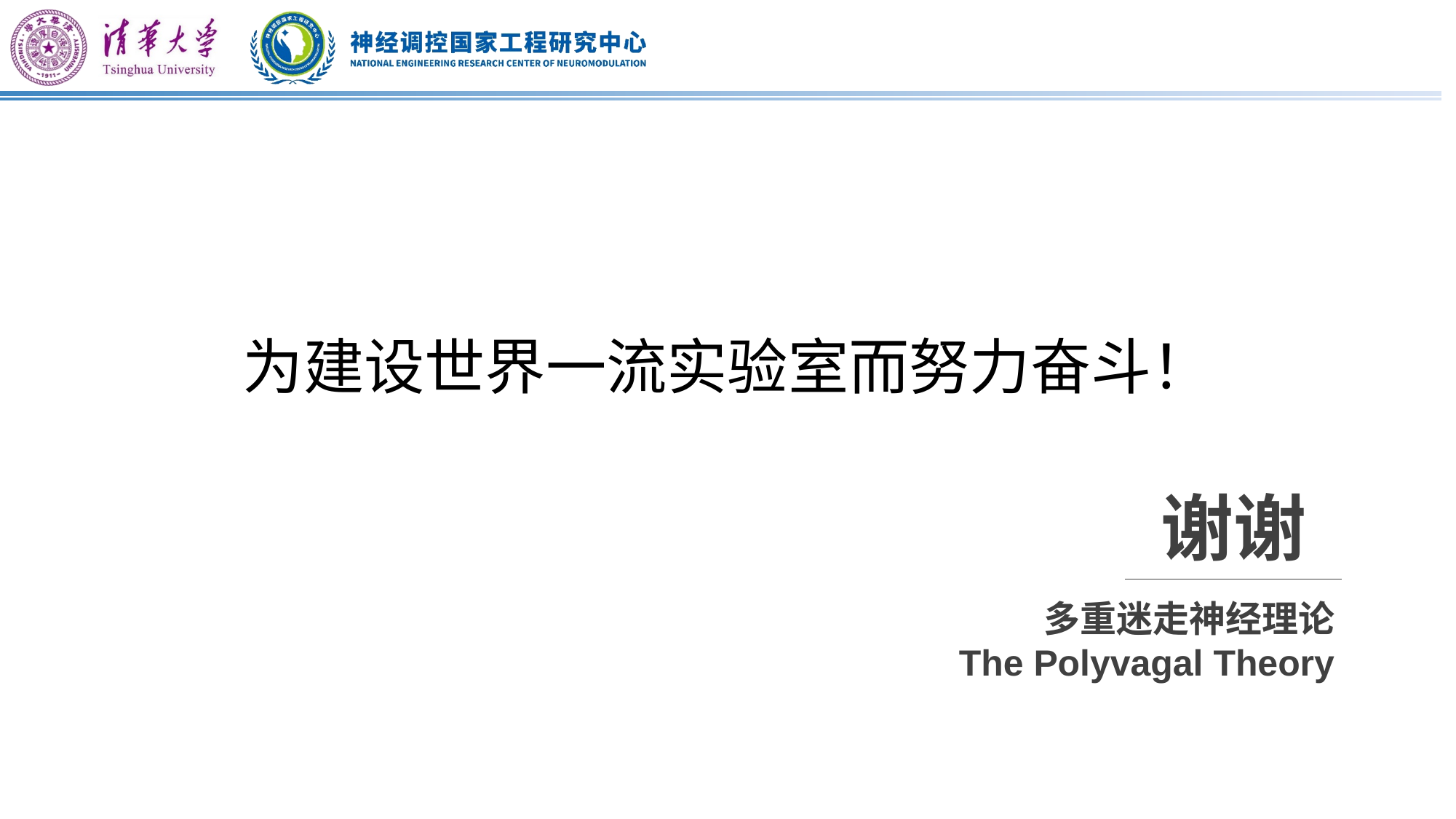

为建设世界一流实验室而努力奋斗！
谢谢
多重迷走神经理论
The Polyvagal Theory
27